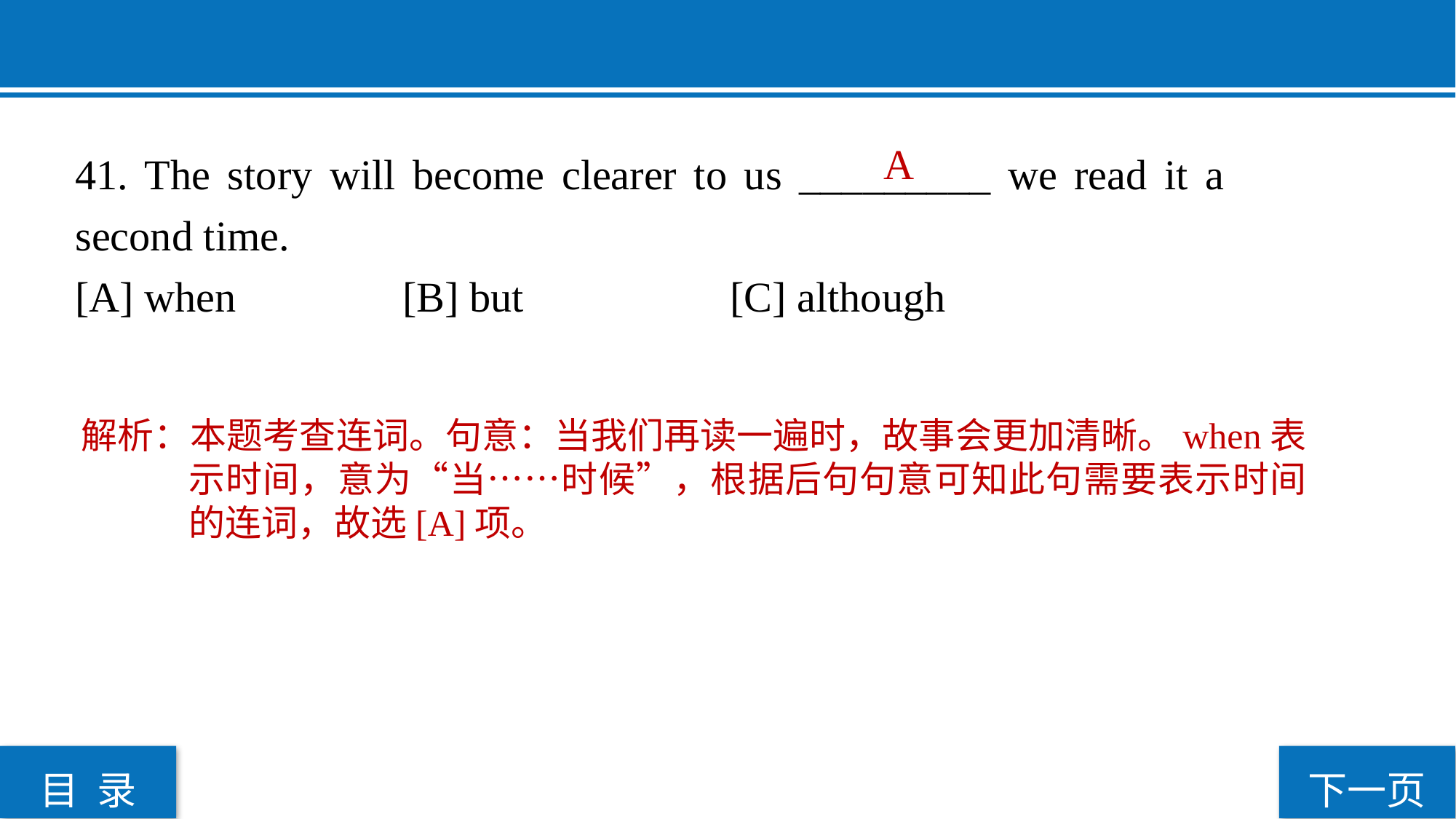

A
41. The story will become clearer to us _________ we read it a second time.
[A] when 		[B] but 		[C] although
解析：本题考查连词。句意：当我们再读一遍时，故事会更加清晰。when表示时间，意为“当……时候”，根据后句句意可知此句需要表示时间的连词，故选[A]项。